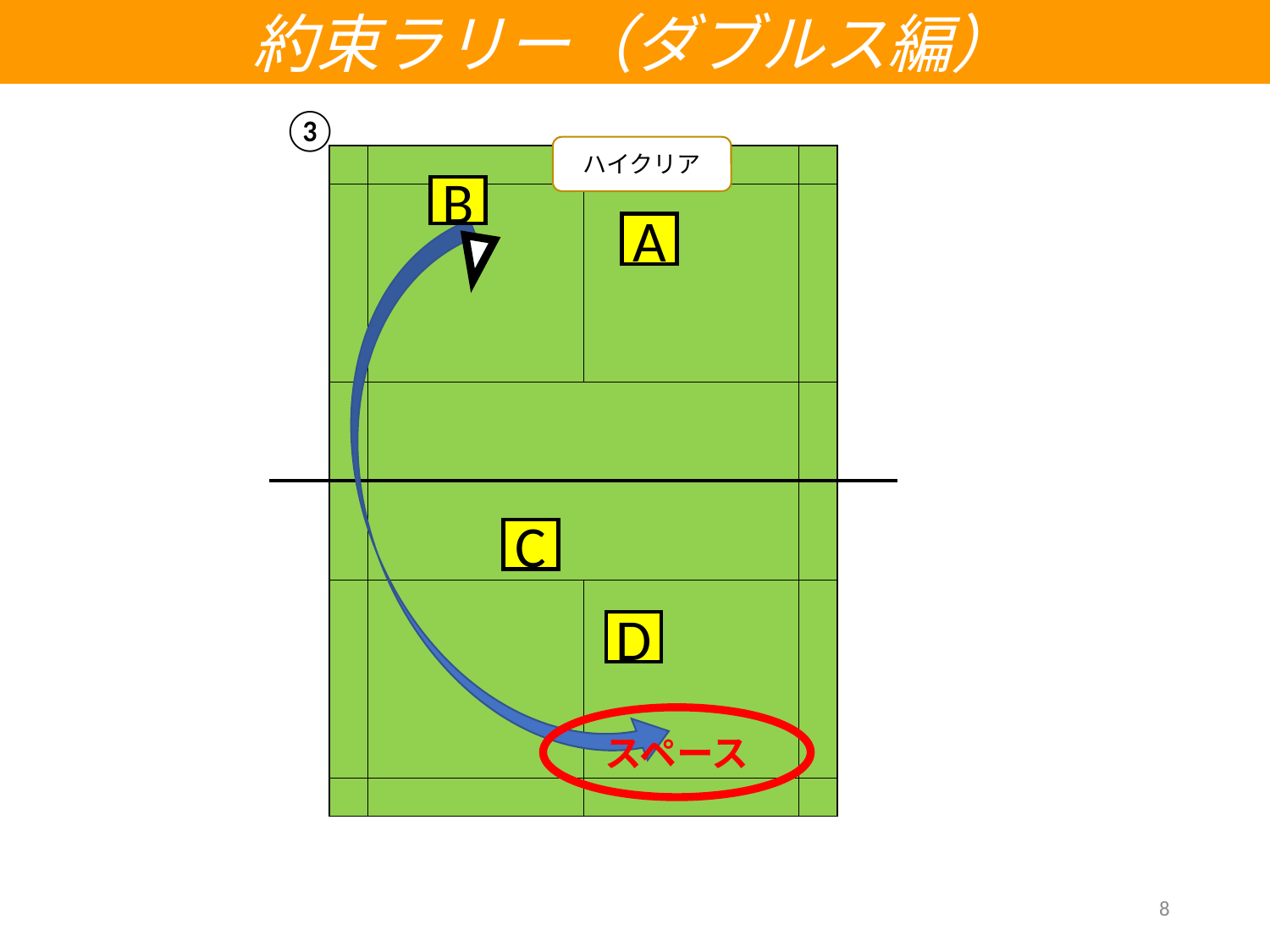

約束ラリー（ダブルス編）
③

ハイクリア
|  |  |  |  |  |  |
| --- | --- | --- | --- | --- | --- |
|  |  |  |  |  |  |
|  |  |  |  |  |  |
|  |  |  |  |  |  |
|  |  |  |  |  |  |
|  |  |  |  |  |  |
B
A

C
D
スペース
8